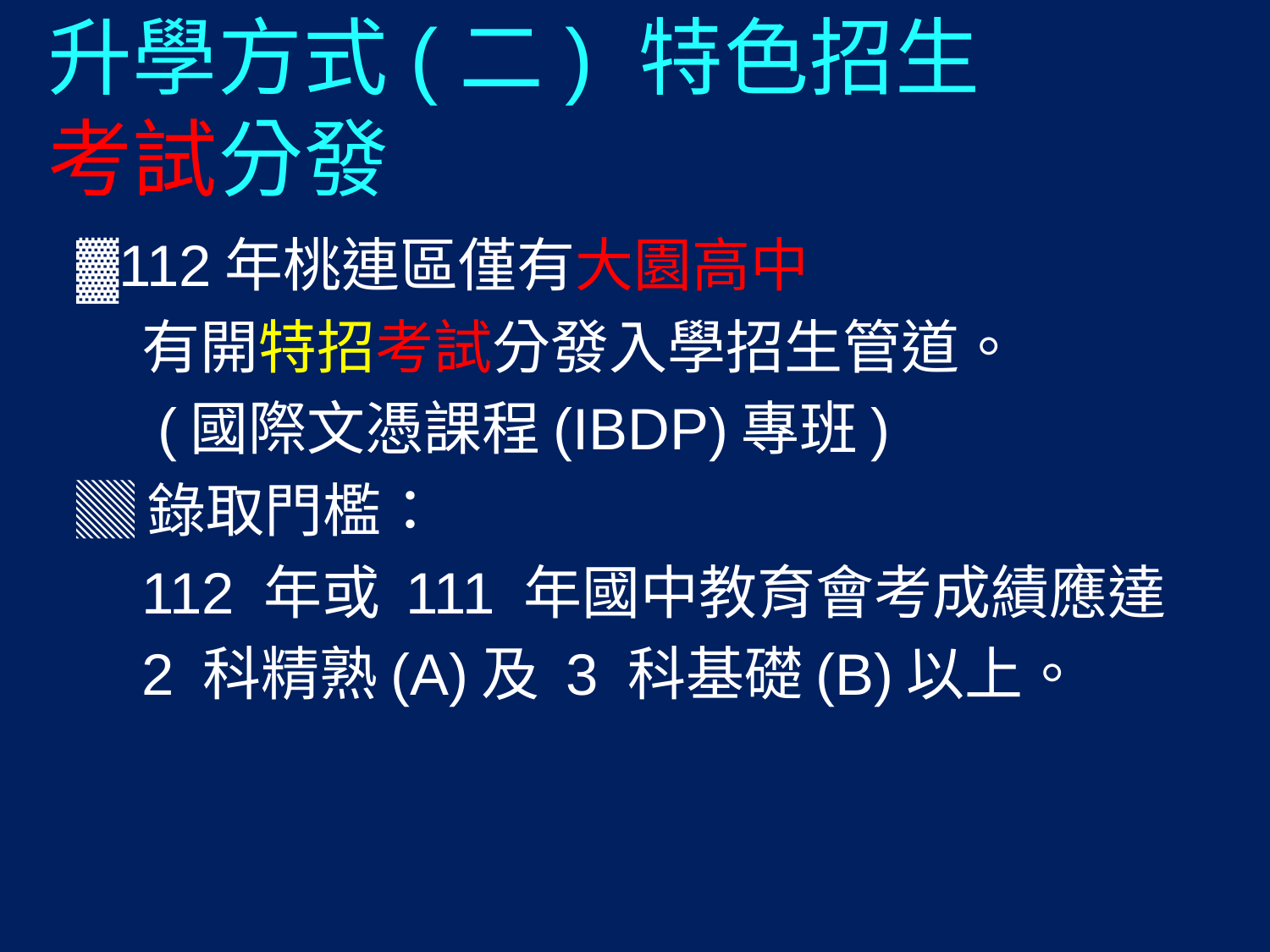

# 升學方式(二) 特色招生 考試分發
▓112年桃連區僅有大園高中
    有開特招考試分發入學招生管道。
     (國際文憑課程(IBDP)專班)
▓錄取門檻：
    112 年或 111 年國中教育會考成績應達
    2 科精熟(A)及 3 科基礎(B)以上。